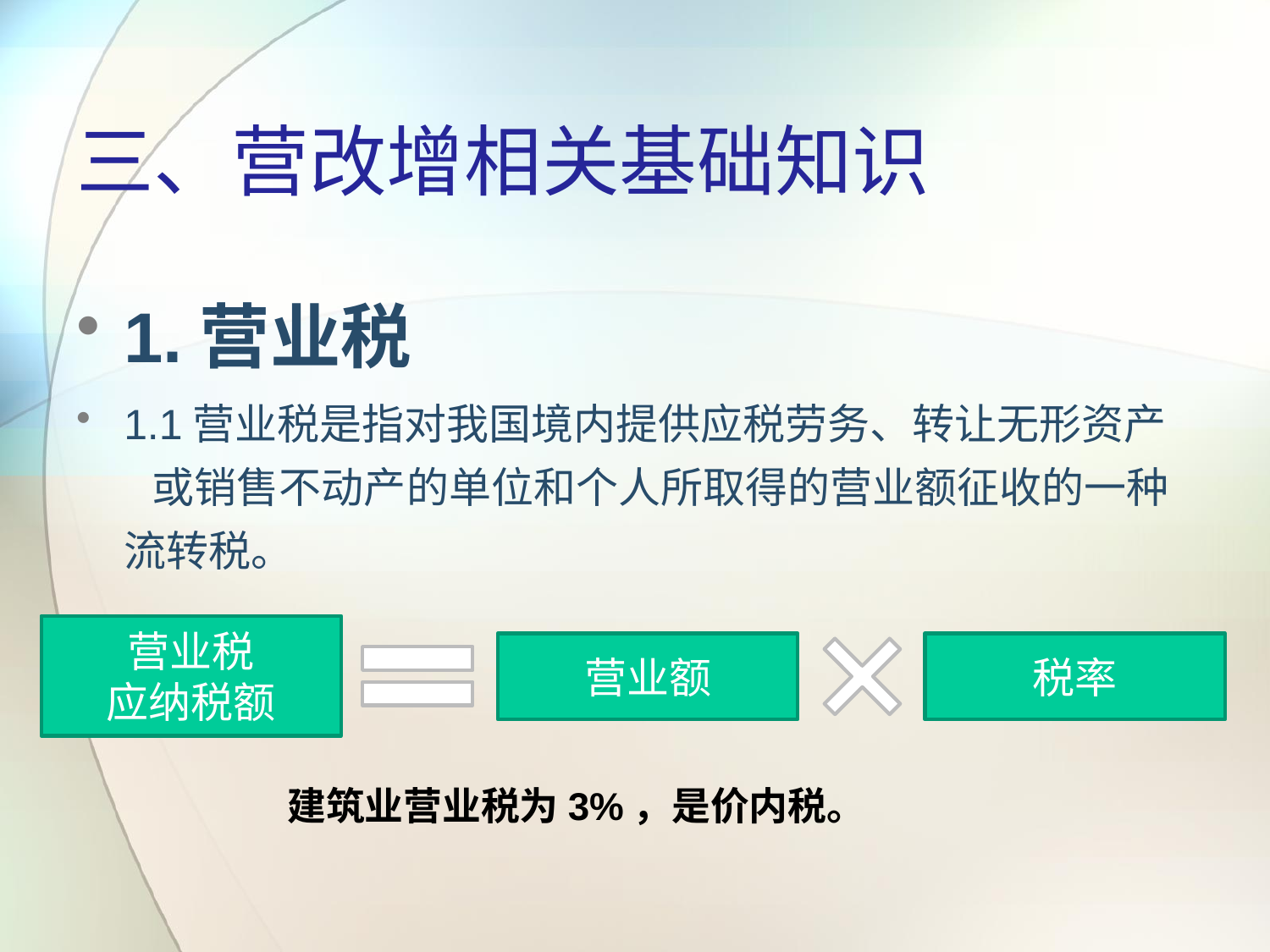

# 三、营改增相关基础知识
1.营业税
1.1营业税是指对我国境内提供应税劳务、转让无形资产    或销售不动产的单位和个人所取得的营业额征收的一种流转税。

营业税
应纳税额

税率
营业额
建筑业营业税为3%，是价内税。